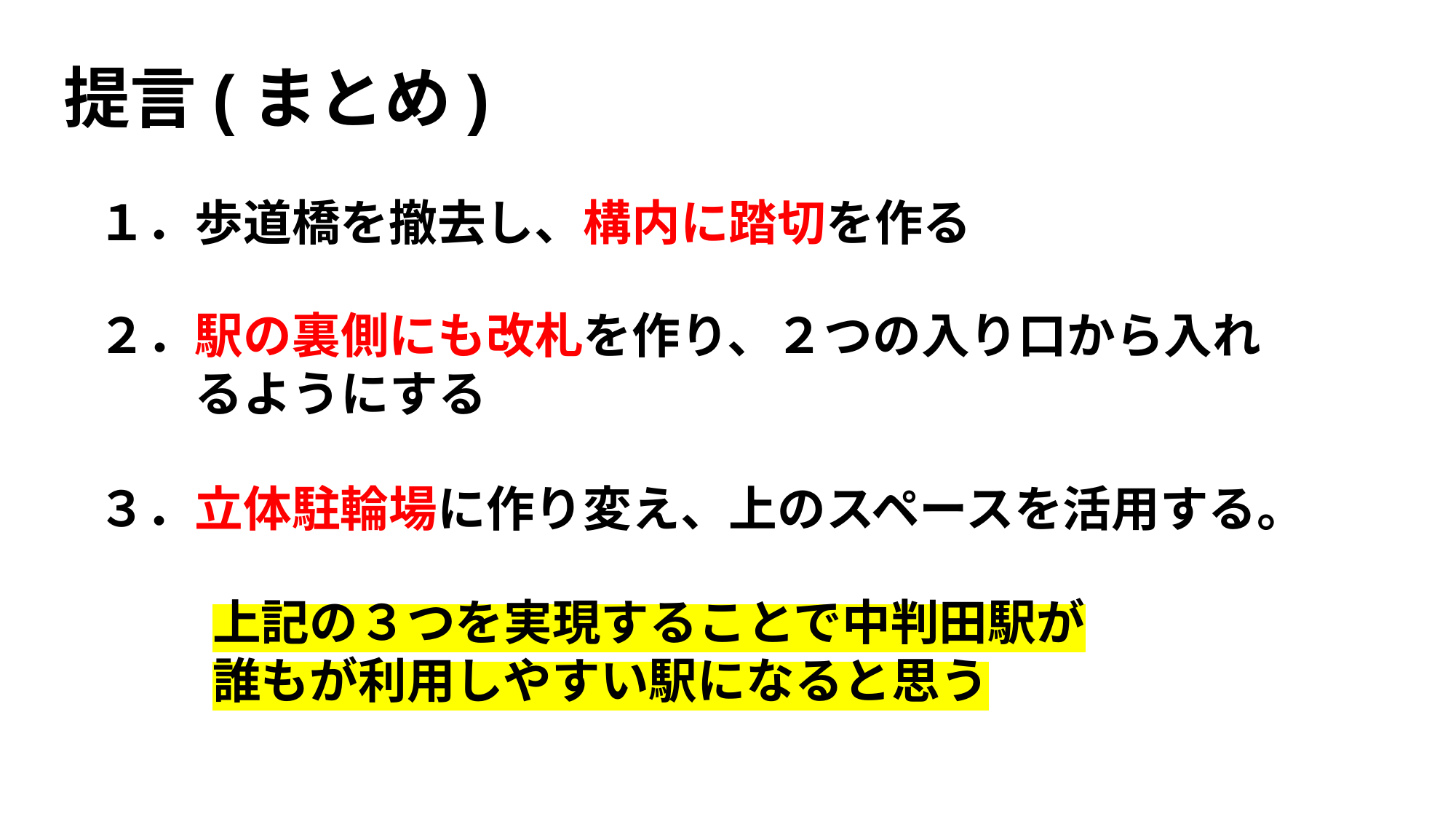

提言(まとめ)
１．歩道橋を撤去し、構内に踏切を作る
２．駅の裏側にも改札を作り、２つの入り口から入れ
　　るようにする
３．立体駐輪場に作り変え、上のスペースを活用する。
上記の３つを実現することで中判田駅が誰もが利用しやすい駅になると思う